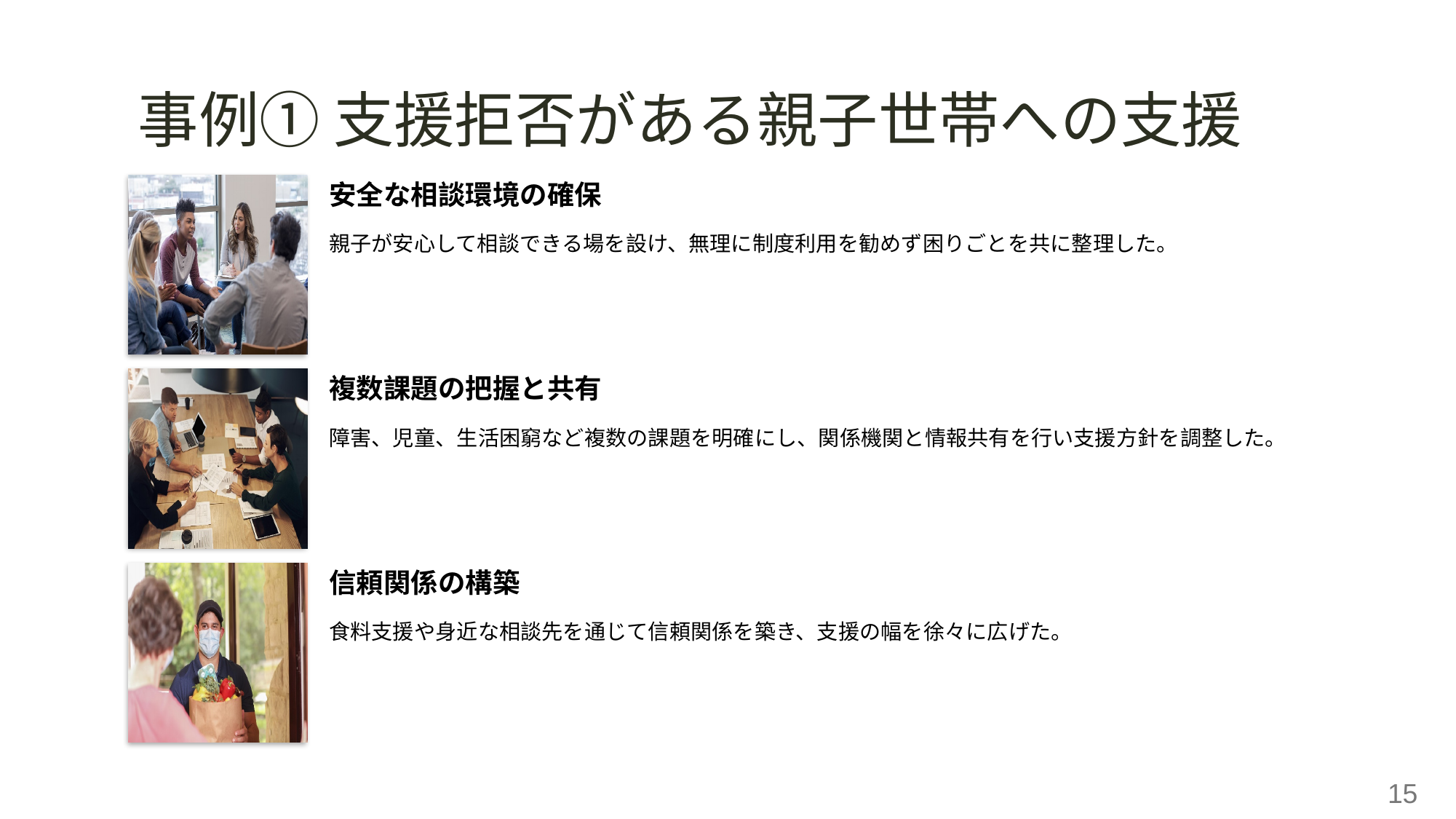

事例① 支援拒否がある親子世帯への支援
安全な相談環境の確保
親子が安心して相談できる場を設け、無理に制度利用を勧めず困りごとを共に整理した。
複数課題の把握と共有
障害、児童、生活困窮など複数の課題を明確にし、関係機関と情報共有を行い支援方針を調整した。
信頼関係の構築
食料支援や身近な相談先を通じて信頼関係を築き、支援の幅を徐々に広げた。
15